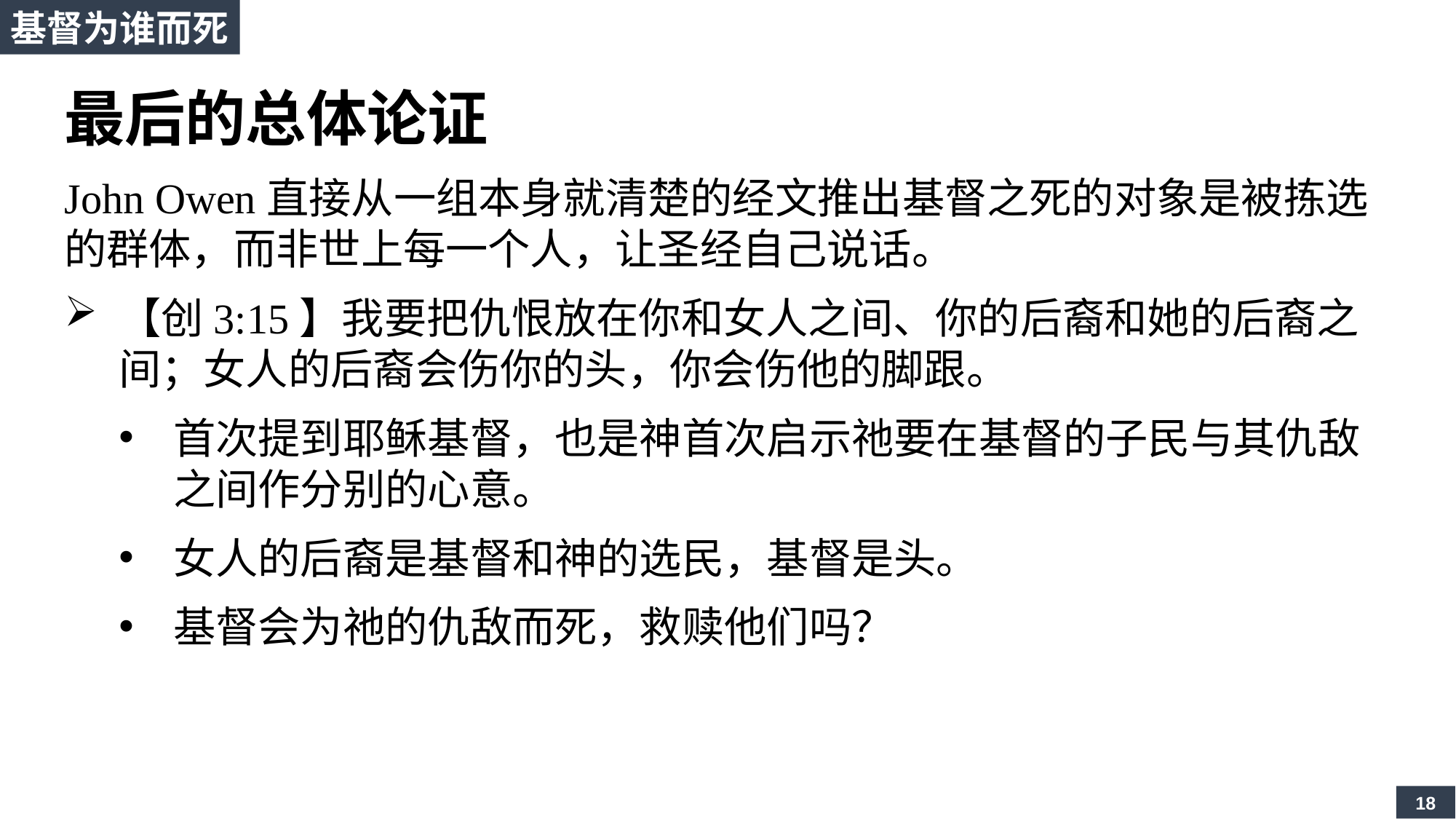

基督为谁而死
最后的总体论证
John Owen直接从一组本身就清楚的经文推出基督之死的对象是被拣选的群体，而非世上每一个人，让圣经自己说话。
【创3:15】我要把仇恨放在你和女人之间、你的后裔和她的后裔之间；女人的后裔会伤你的头，你会伤他的脚跟。
首次提到耶稣基督，也是神首次启示祂要在基督的子民与其仇敌之间作分别的心意。
女人的后裔是基督和神的选民，基督是头。
基督会为祂的仇敌而死，救赎他们吗？
18